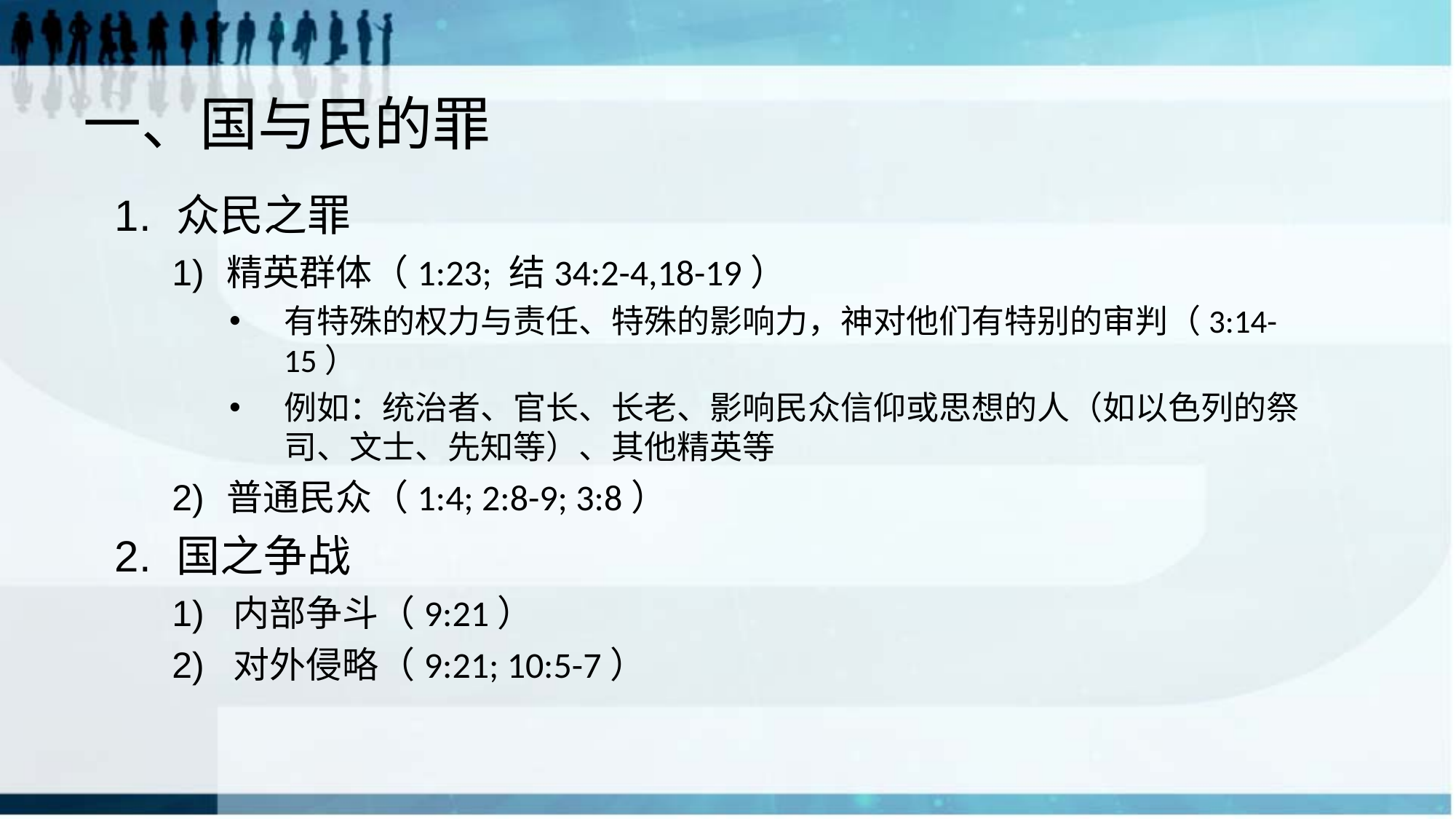

# 一、国与民的罪
众民之罪
精英群体（1:23; 结34:2-4,18-19）
有特殊的权力与责任、特殊的影响力，神对他们有特别的审判（3:14-15）
例如：统治者、官长、长老、影响民众信仰或思想的人（如以色列的祭司、文士、先知等）、其他精英等
普通民众（1:4; 2:8-9; 3:8）
国之争战
内部争斗（9:21）
对外侵略（9:21; 10:5-7）